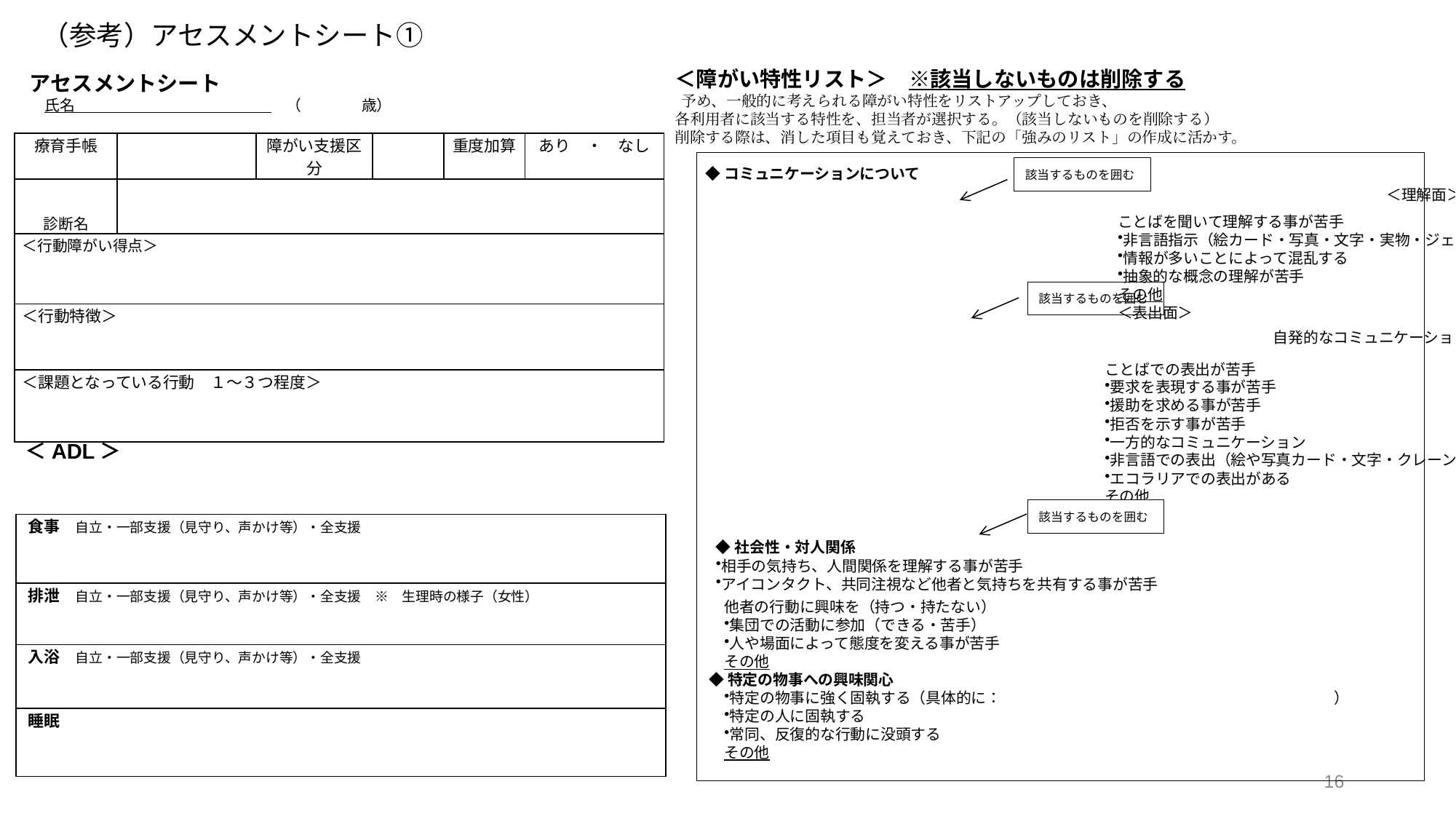

# （参考）アセスメントシート①
＜障がい特性リスト＞　※該当しないものは削除する
 予め、一般的に考えられる障がい特性をリストアップしておき、
各利用者に該当する特性を、担当者が選択する。（該当しないものを削除する）
削除する際は、消した項目も覚えておき、下記の「強みのリスト」の作成に活かす。
アセスメントシート
　氏名　　　　　　　　　　　　　　（　　　　歳）

| 療育手帳 |  | 障がい支援区分 |  | 重度加算 | あり　・　なし |
| --- | --- | --- | --- | --- | --- |
| 診断名 |  |  |  |  |  |
| ＜行動障がい得点＞ |  |  |  |  |  |
| ＜行動特徴＞ |  |  |  |  |  |
| ＜課題となっている行動　１～３つ程度＞ |  |  |  |  |  |

該当するものを囲む
◆コミュニケーションについて

＜理解面＞

該当するものを囲む
ことばを聞いて理解する事が苦手
非言語指示（絵カード・写真・文字・実物・ジェスチャー・指さし）を理解する事が苦手
情報が多いことによって混乱する
抽象的な概念の理解が苦手
その他
＜表出面＞

自発的なコミュニケーションに困難さがある

＜ADL＞
ことばでの表出が苦手
要求を表現する事が苦手
援助を求める事が苦手
拒否を示す事が苦手
一方的なコミュニケーション
非言語での表出（絵や写真カード・文字・クレーン・指さし・ジェスチャー・首振り・）が困難
エコラリアでの表出がある
その他
該当するものを囲む
| 食事　自立・一部支援（見守り、声かけ等）・全支援 |
| --- |
| 排泄　自立・一部支援（見守り、声かけ等）・全支援　※　生理時の様子（女性） |
| 入浴　自立・一部支援（見守り、声かけ等）・全支援 |
| 睡眠 |
◆社会性・対人関係
相手の気持ち、人間関係を理解する事が苦手
アイコンタクト、共同注視など他者と気持ちを共有する事が苦手

他者の行動に興味を（持つ・持たない）
集団での活動に参加（できる・苦手）
人や場面によって態度を変える事が苦手
その他
◆特定の物事への興味関心
特定の物事に強く固執する（具体的に：　　　　　　　　　　　　　　　　　　　　　　）
特定の人に固執する
常同、反復的な行動に没頭する
その他
16
該当するものを囲む